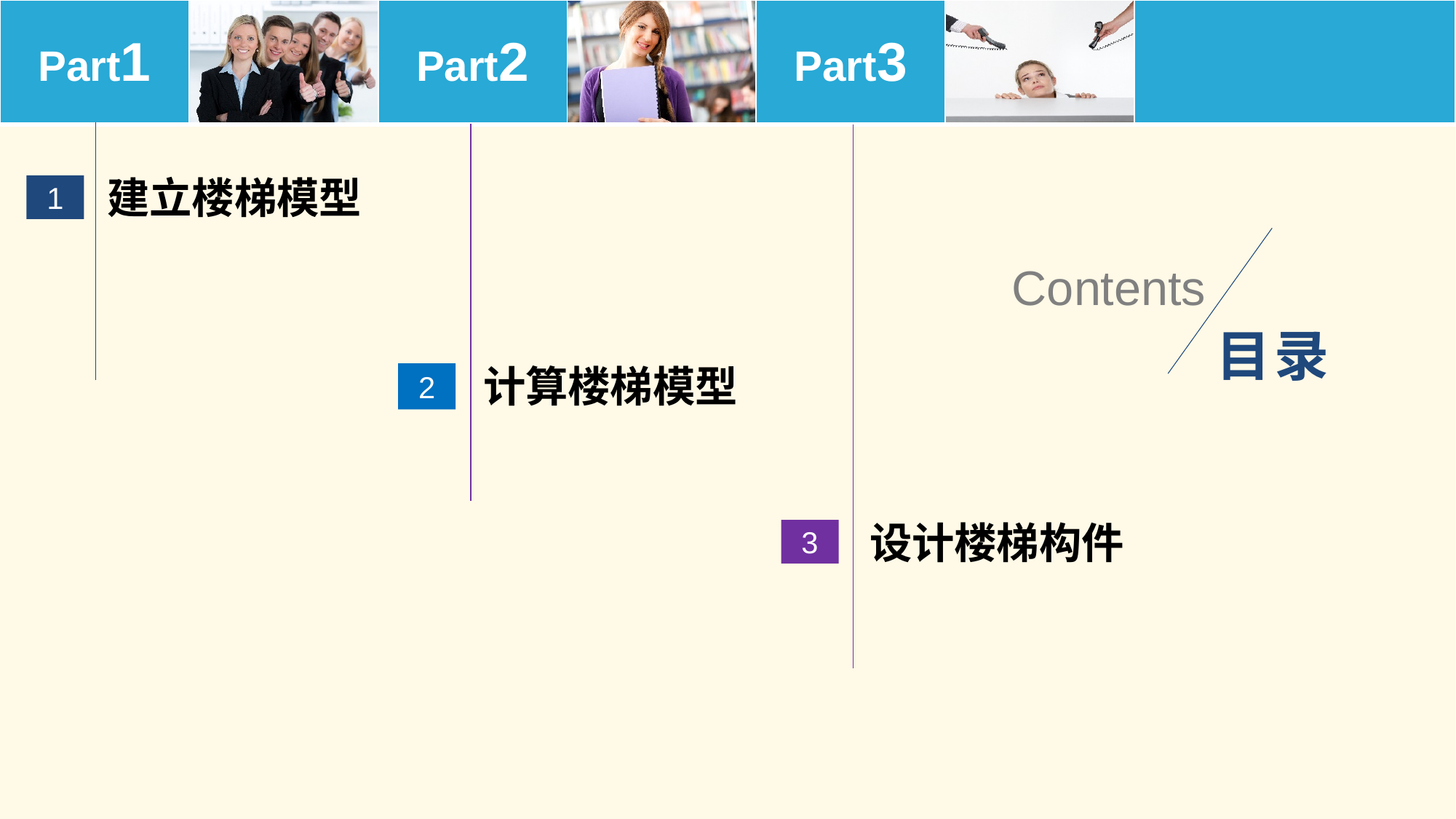

| Part1 |  | Part2 |  | Part3 |  |  |
| --- | --- | --- | --- | --- | --- | --- |
建立楼梯模型
1
计算楼梯模型
2

设计楼梯构件
3
Contents
目录